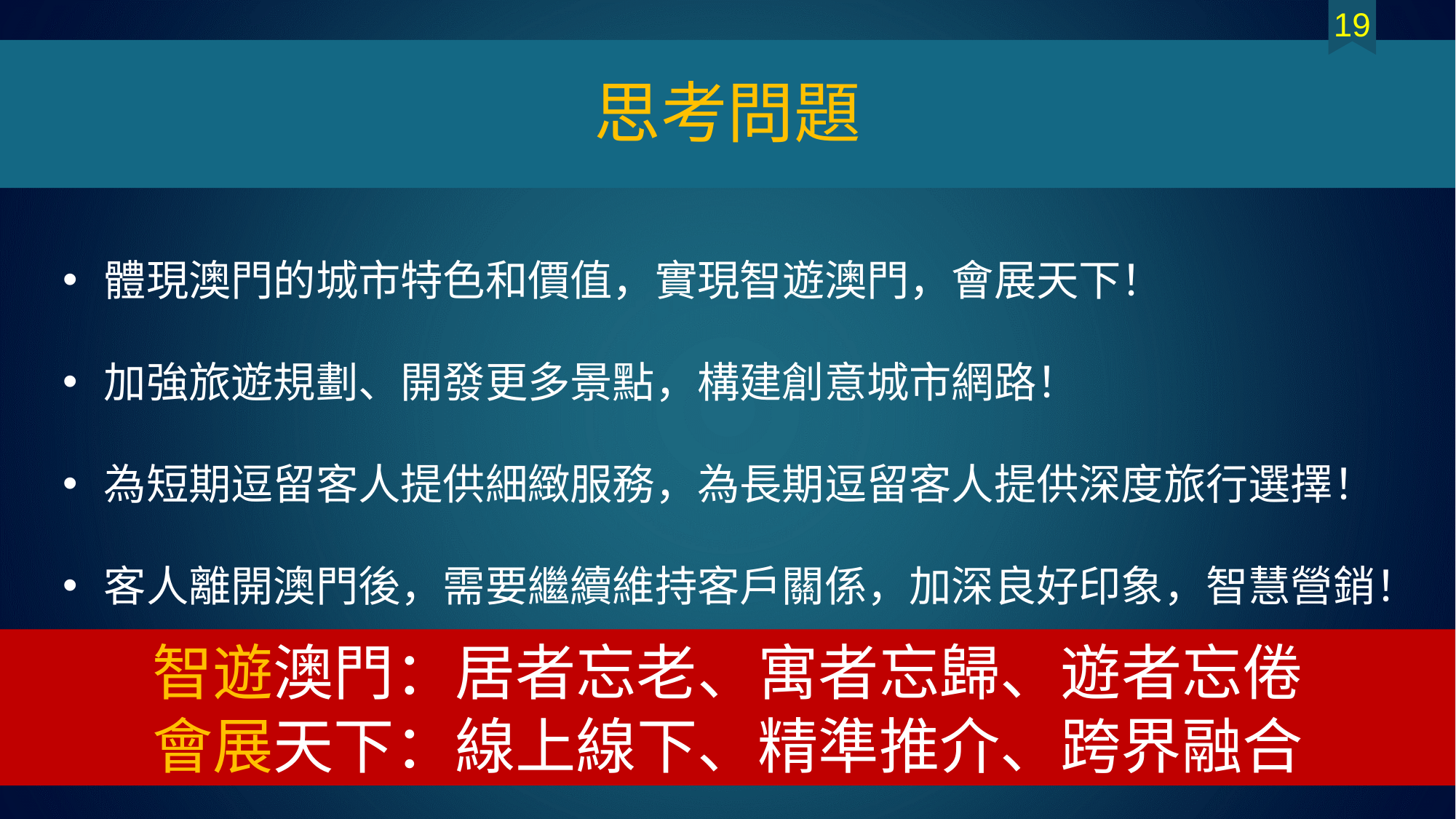

# 思考問題
體現澳門的城市特色和價值，實現智遊澳門，會展天下！
加強旅遊規劃、開發更多景點，構建創意城市網路！
為短期逗留客人提供細緻服務，為長期逗留客人提供深度旅行選擇！
客人離開澳門後，需要繼續維持客戶關係，加深良好印象，智慧營銷！
智遊澳門：居者忘老、寓者忘歸、遊者忘倦
會展天下：線上線下、精準推介、跨界融合